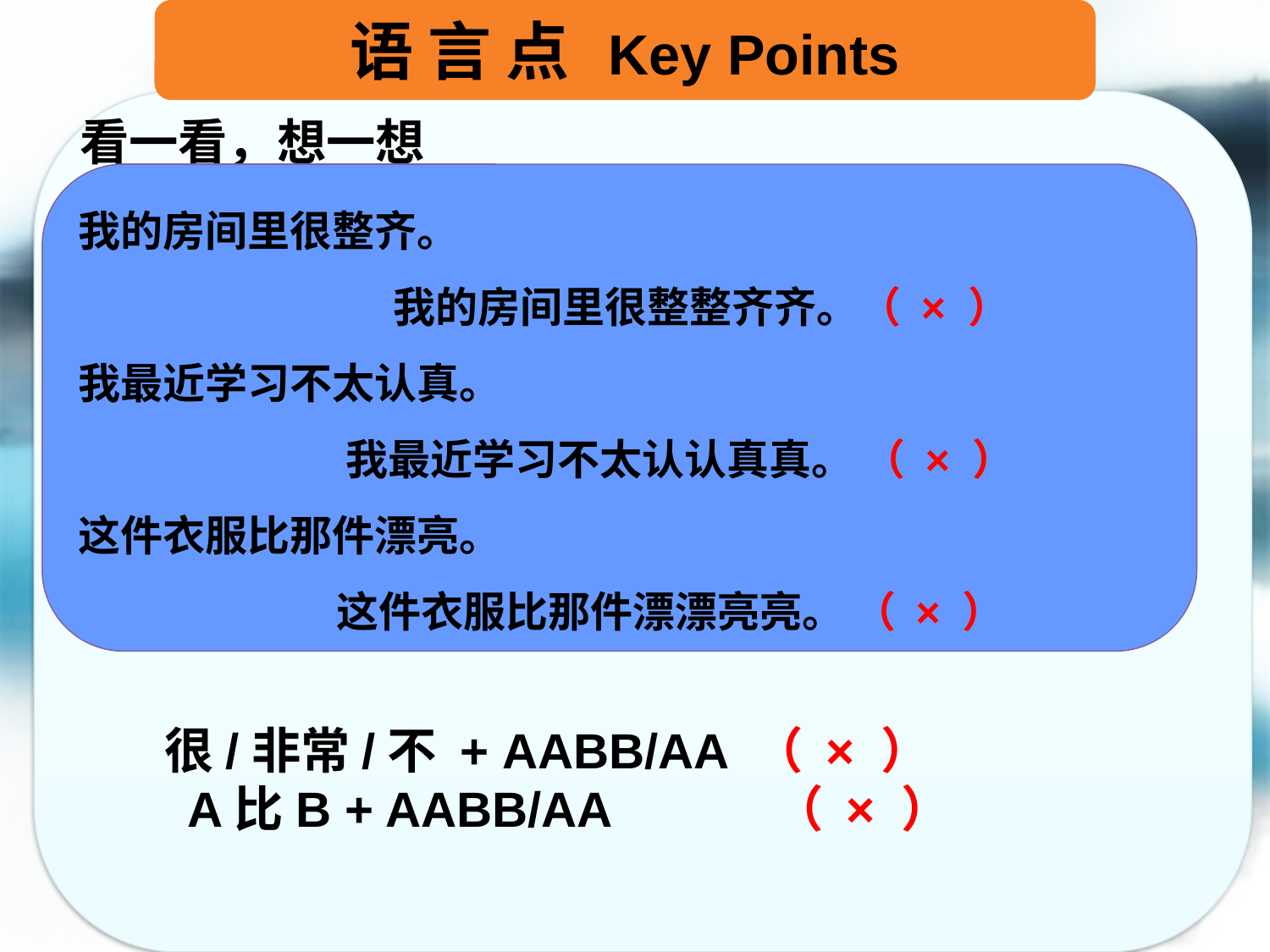

语 言 点  Key Points

看一看，想一想
我的房间里很整齐。
                                我的房间里很整整齐齐。（ × ）
我最近学习不太认真。
                           我最近学习不太认认真真。 （ × ）
这件衣服比那件漂亮。
                          这件衣服比那件漂漂亮亮。 （ × ）

        很/非常/不 + AABB/AA （ × ）
         A比B + AABB/AA           （ × ）